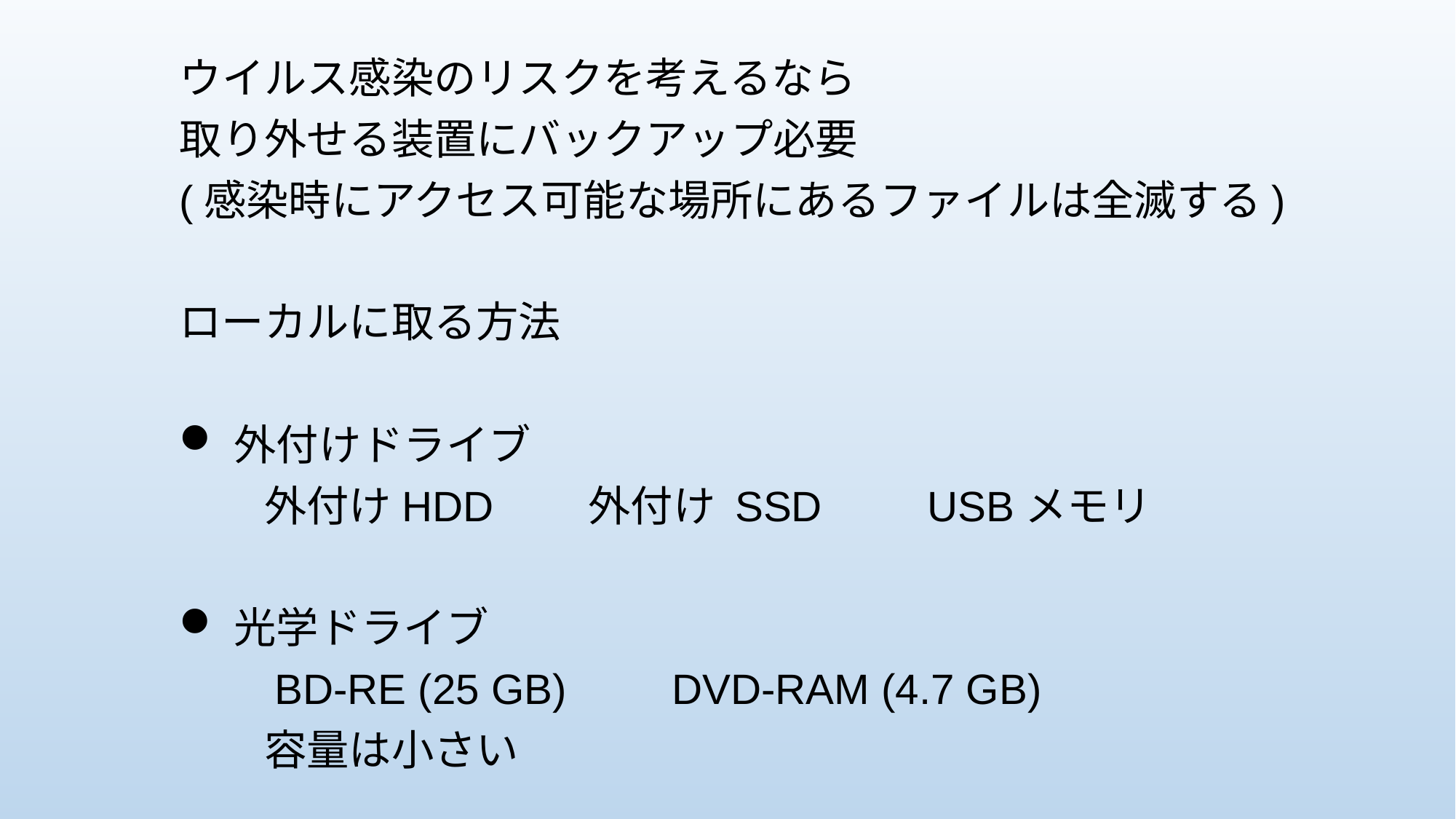

ウイルス感染のリスクを考えるなら
取り外せる装置にバックアップ必要
(感染時にアクセス可能な場所にあるファイルは全滅する)

ローカルに取る方法

外付けドライブ
　　外付けHDD　　外付け SSD　　USBメモリ

光学ドライブ
　　BD-RE (25 GB)　　DVD-RAM (4.7 GB)
　　容量は小さい